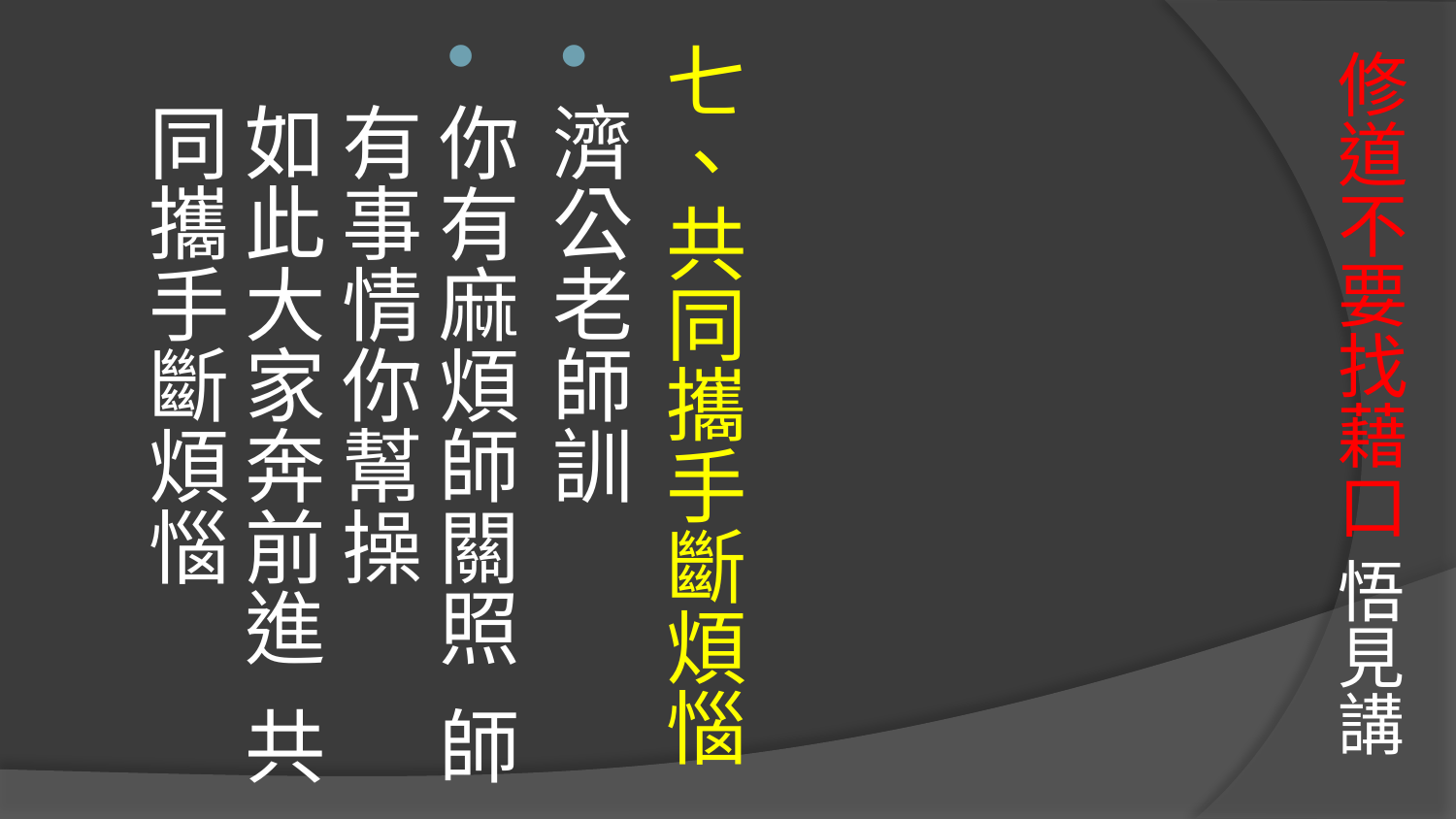

# 修道不要找藉口 悟見講
七、共同攜手斷煩惱
濟公老師訓
你有麻煩師關照  師有事情你幫操
如此大家奔前進  共同攜手斷煩惱